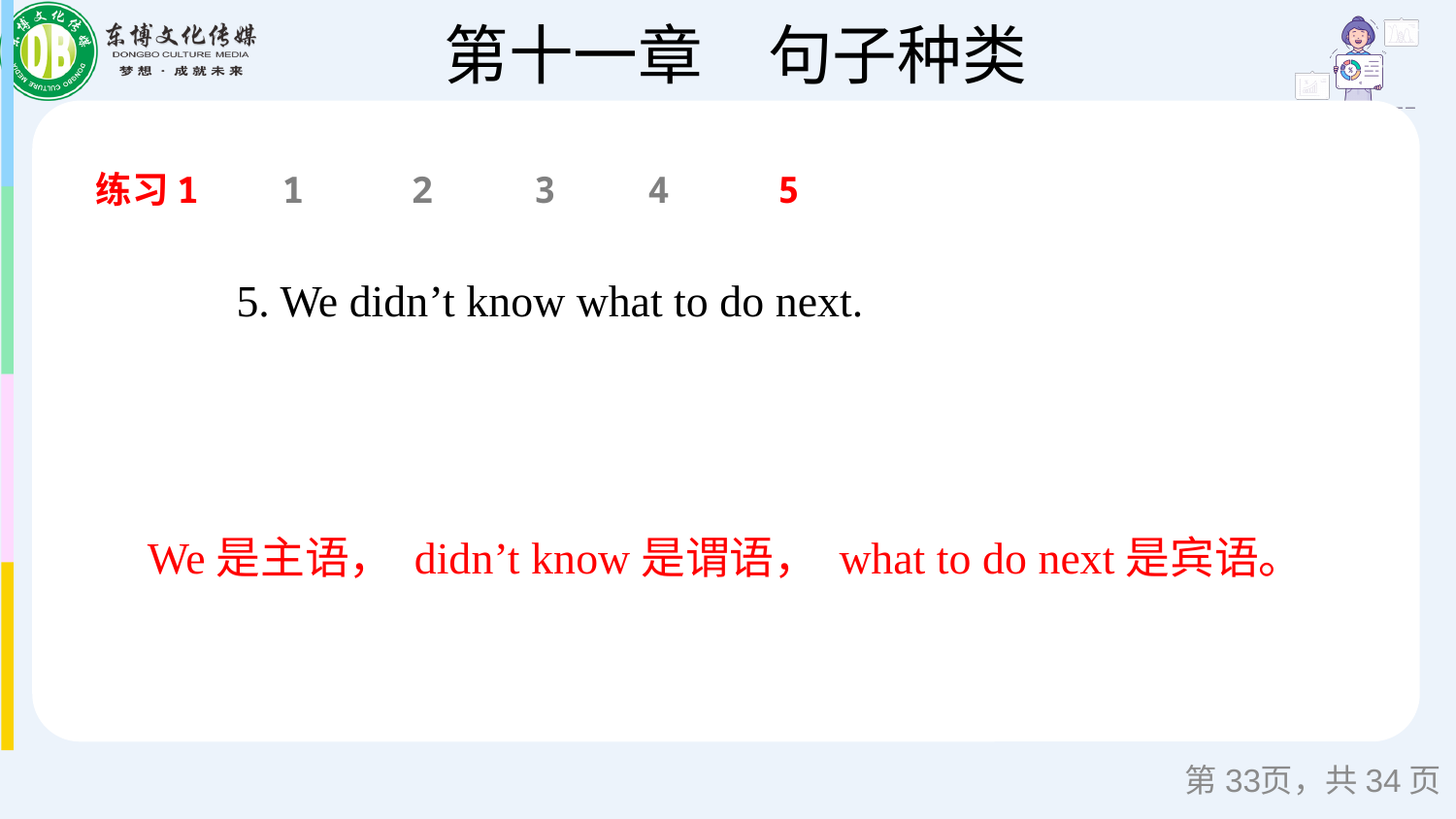

练习1
1
2
3
4
5
5. We didn’t know what to do next.
We是主语， didn’t know是谓语， what to do next是宾语。
第33页，共34页